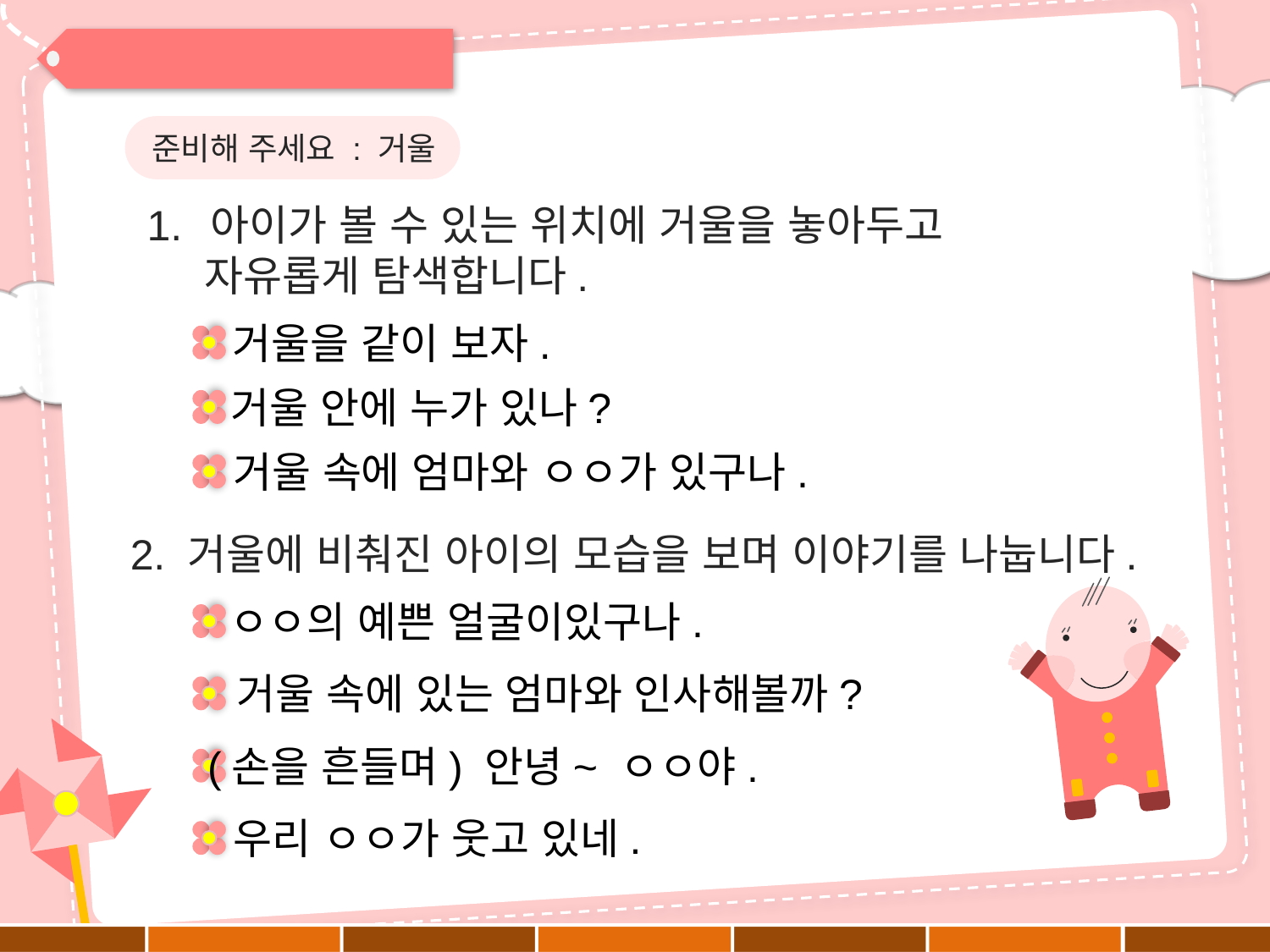

준비해 주세요 : 거울
아이가 볼 수 있는 위치에 거울을 놓아두고
    자유롭게 탐색합니다.
거울을 같이 보자.

거울 안에 누가 있나?

거울 속에 엄마와 ㅇㅇ가 있구나.

2. 거울에 비춰진 아이의 모습을 보며 이야기를 나눕니다.
ㅇㅇ의 예쁜 얼굴이있구나.

거울 속에 있는 엄마와 인사해볼까?

(손을 흔들며) 안녕~ ㅇㅇ야.

우리 ㅇㅇ가 웃고 있네.